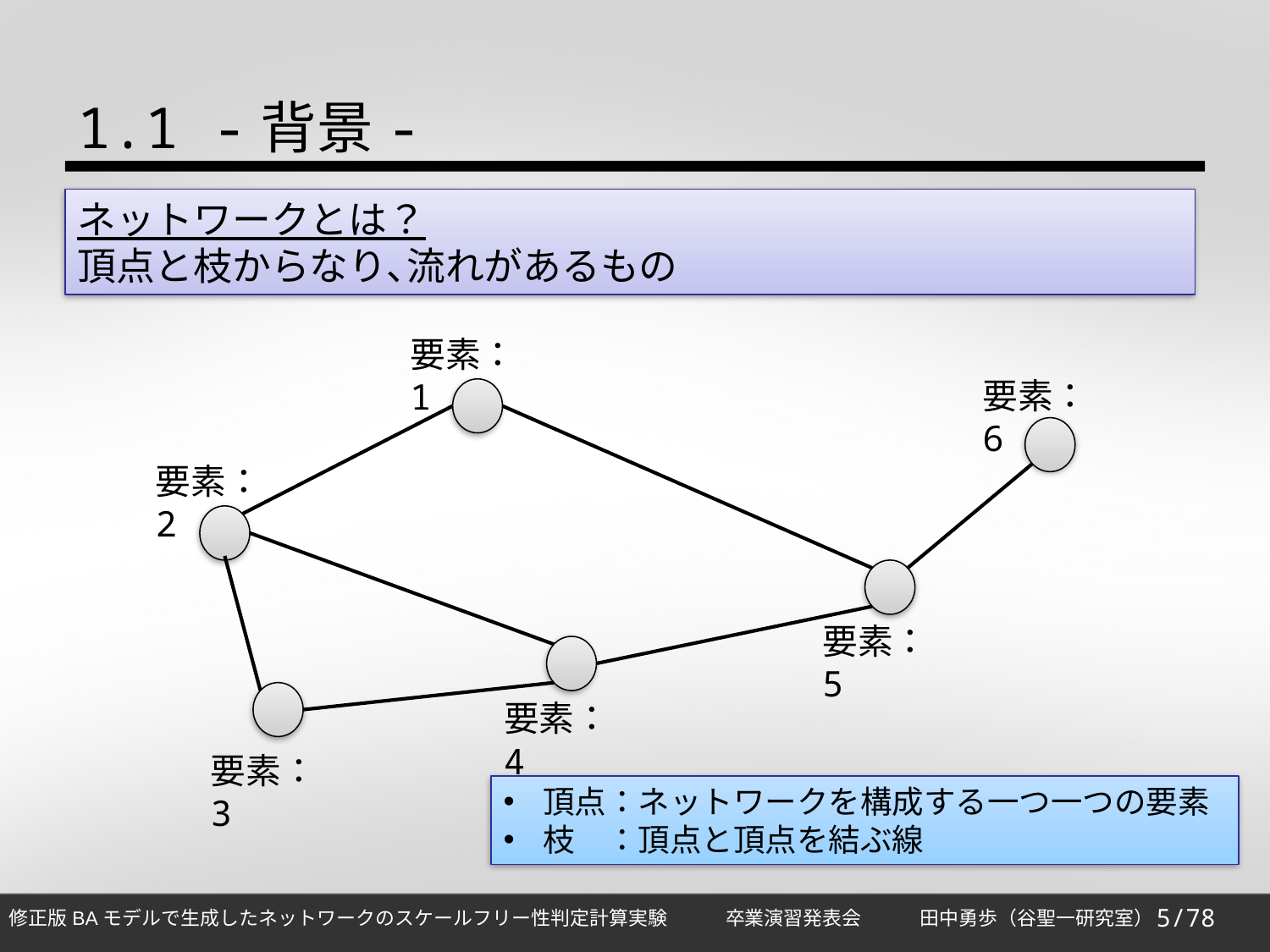

1.1 -背景-
ネットワークとは？
頂点と枝からなり､流れがあるもの
要素：1
要素：6

要素：2

要素：5

要素：4
要素：3
頂点：ネットワークを構成する一つ一つの要素
枝　：頂点と頂点を結ぶ線
5/78
修正版BAモデルで生成したネットワークのスケールフリー性判定計算実験　　　卒業演習発表会　　　田中勇歩（谷聖一研究室）